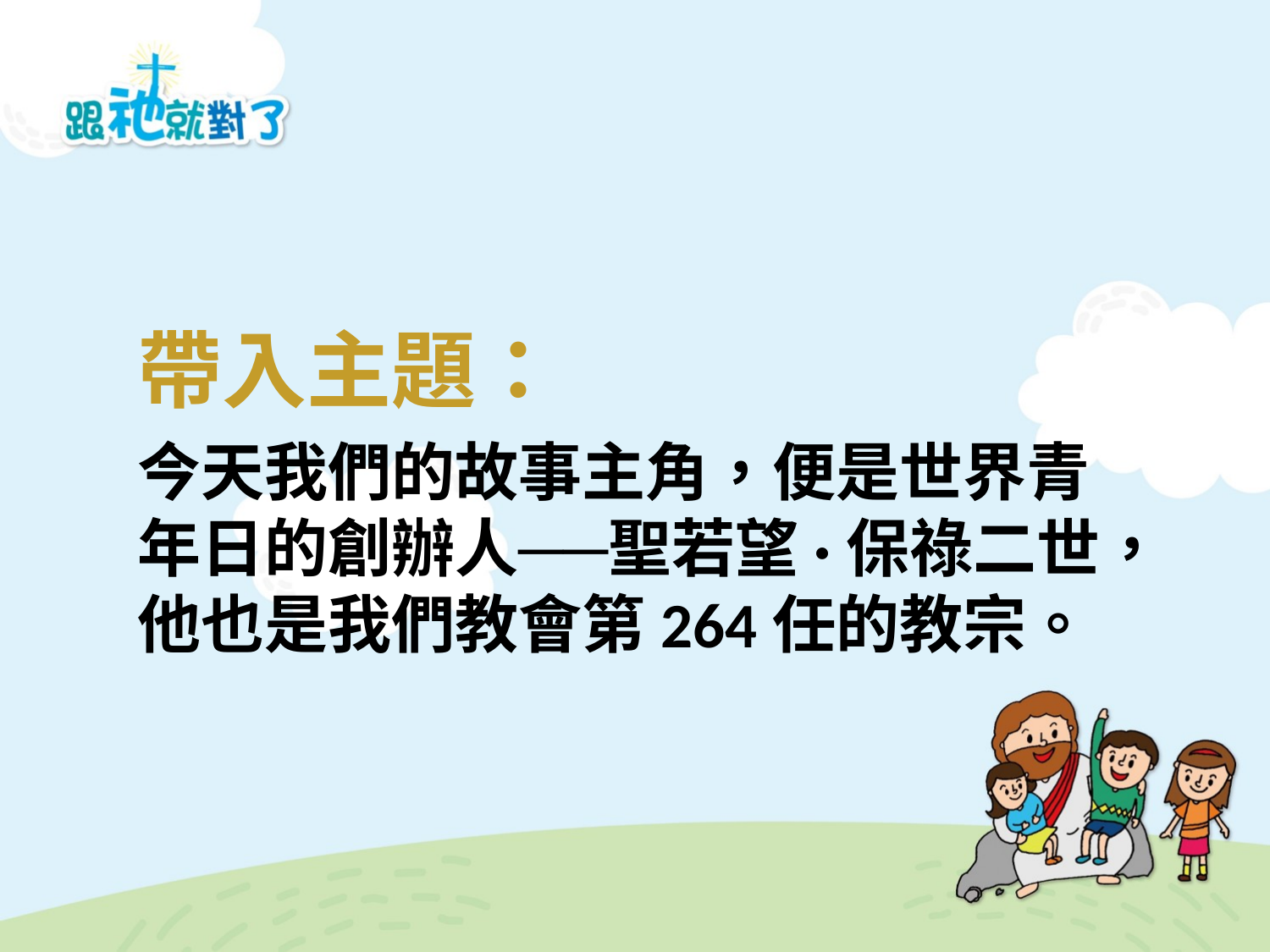

帶入主題：
今天我們的故事主角，便是世界青年日的創辦人──聖若望·保祿二世，他也是我們教會第264任的教宗。